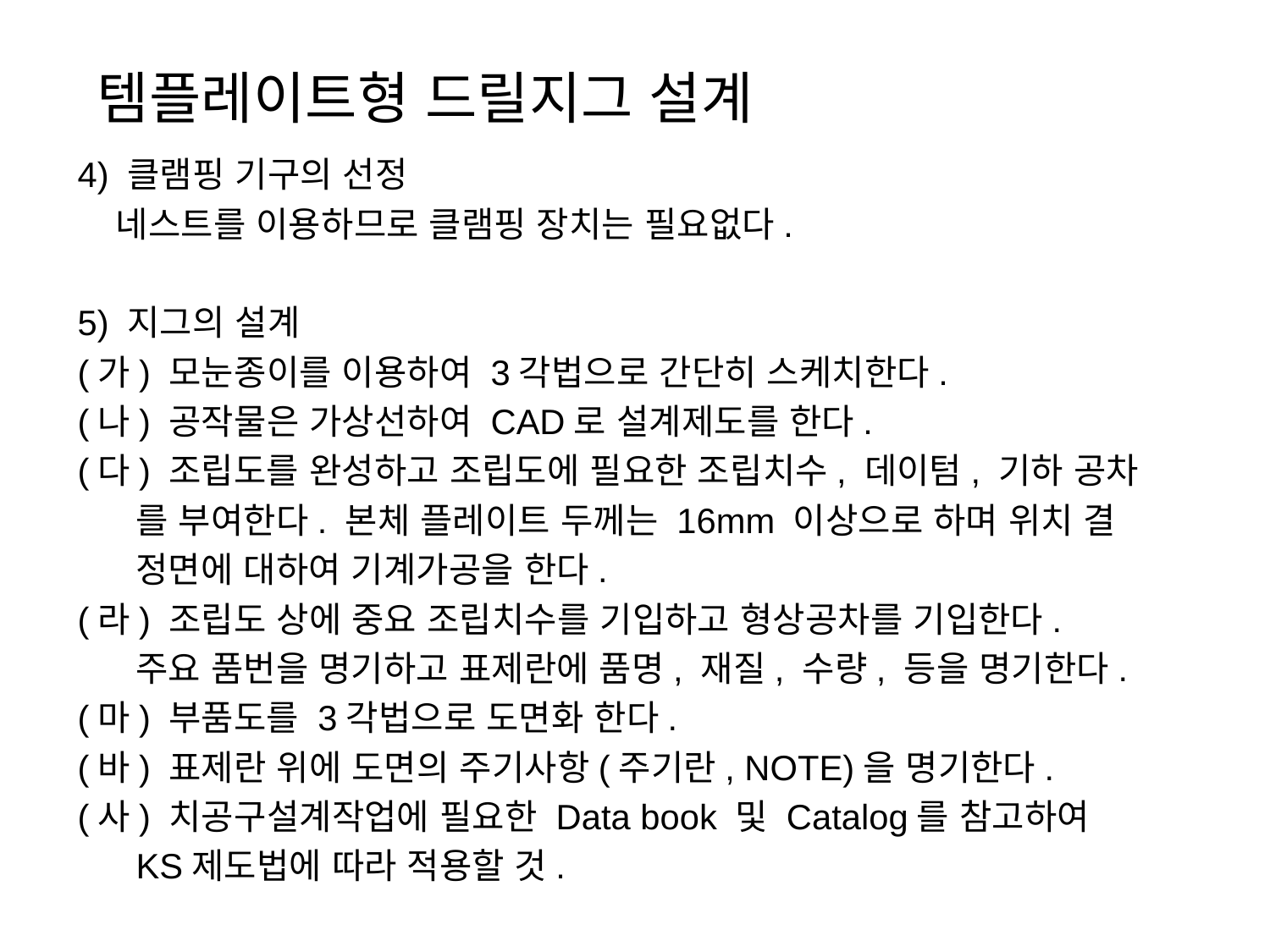

템플레이트형 드릴지그 설계
4) 클램핑 기구의 선정
   네스트를 이용하므로 클램핑 장치는 필요없다.

5) 지그의 설계
(가) 모눈종이를 이용하여 3각법으로 간단히 스케치한다.
(나) 공작물은 가상선하여 CAD로 설계제도를 한다.
(다) 조립도를 완성하고 조립도에 필요한 조립치수, 데이텀, 기하 공차
     를 부여한다. 본체 플레이트 두께는 16mm 이상으로 하며 위치 결
     정면에 대하여 기계가공을 한다.
(라) 조립도 상에 중요 조립치수를 기입하고 형상공차를 기입한다.
     주요 품번을 명기하고 표제란에 품명, 재질, 수량, 등을 명기한다.
(마) 부품도를 3각법으로 도면화 한다.
(바) 표제란 위에 도면의 주기사항(주기란, NOTE)을 명기한다.
(사) 치공구설계작업에 필요한 Data book 및 Catalog를 참고하여
      KS제도법에 따라 적용할 것.